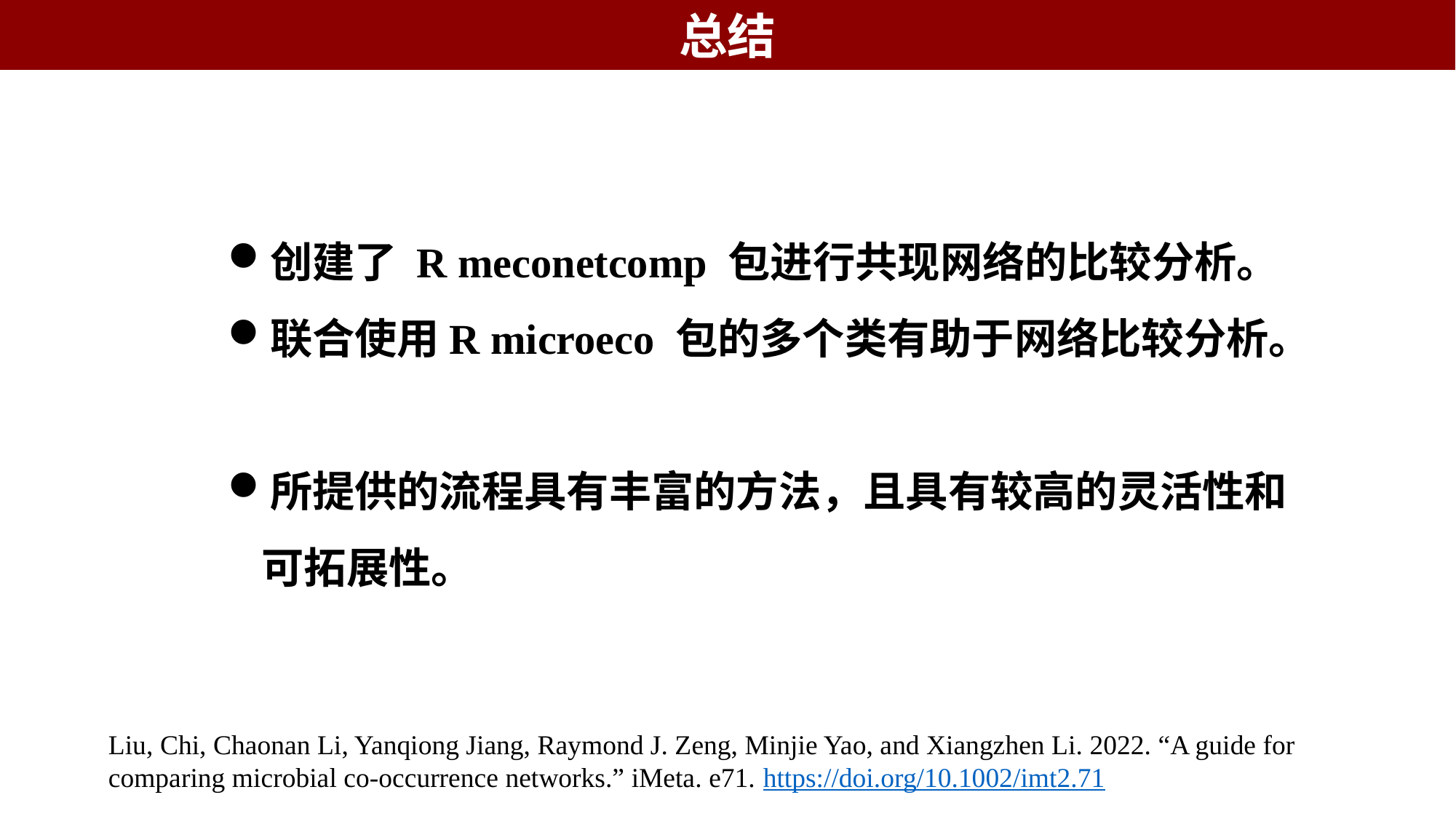

总结
创建了 R meconetcomp 包进行共现网络的比较分析。
联合使用R microeco 包的多个类有助于网络比较分析。
所提供的流程具有丰富的方法，且具有较高的灵活性和可拓展性。
Liu, Chi, Chaonan Li, Yanqiong Jiang, Raymond J. Zeng, Minjie Yao, and Xiangzhen Li. 2022. “A guide for comparing microbial co‐occurrence networks.” iMeta. e71. https://doi.org/10.1002/imt2.71